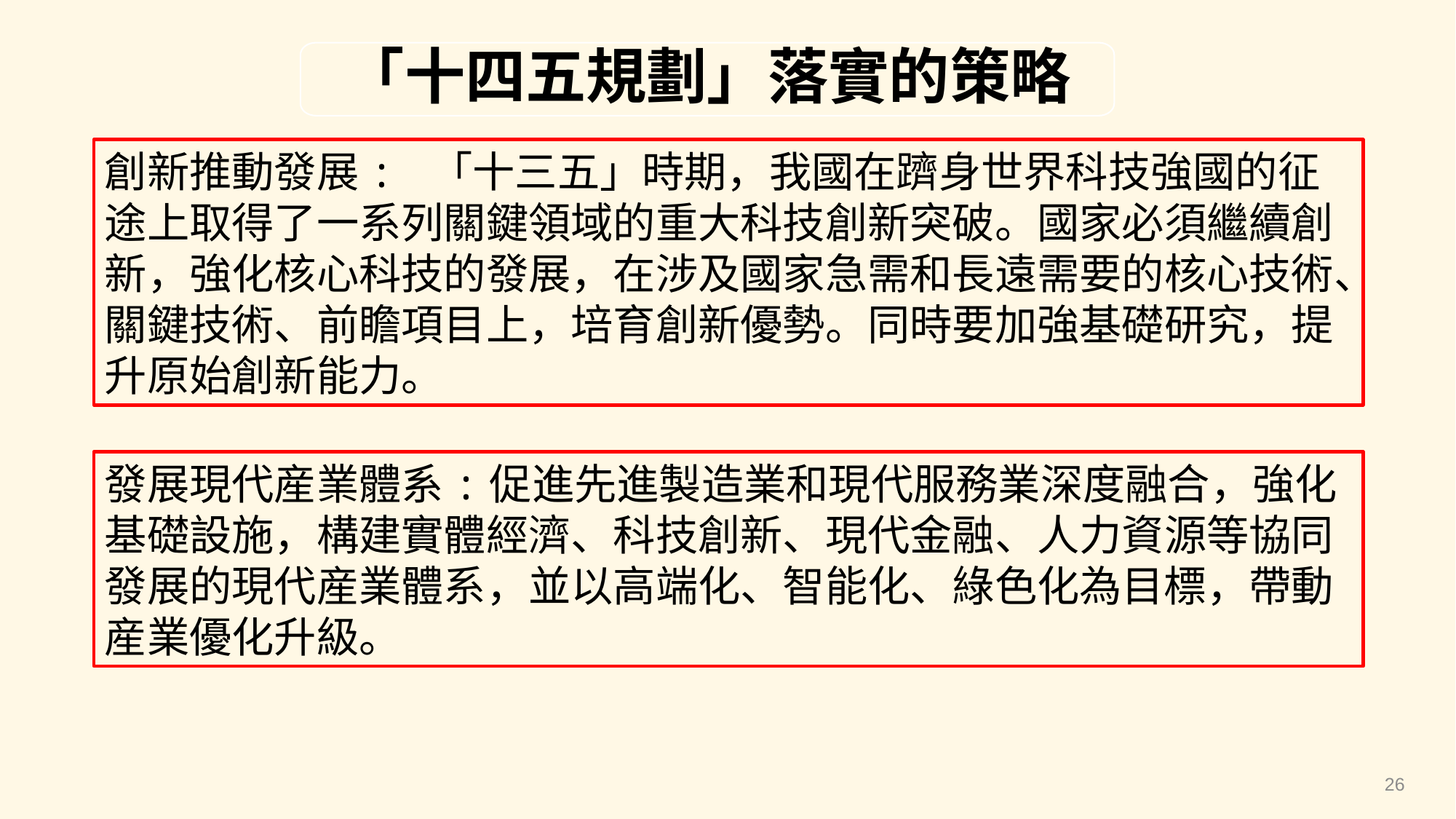

「十四五規劃」落實的策略
創新推動發展: 「十三五」時期，我國在躋身世界科技強國的征途上取得了一系列關鍵領域的重大科技創新突破。國家必須繼續創新，強化核心科技的發展，在涉及國家急需和長遠需要的核心技術、關鍵技術、前瞻項目上，培育創新優勢。同時要加強基礎研究，提升原始創新能力。
發展現代産業體系:促進先進製造業和現代服務業深度融合，強化基礎設施，構建實體經濟、科技創新、現代金融、人力資源等協同發展的現代産業體系，並以高端化、智能化、綠色化為目標，帶動産業優化升級。